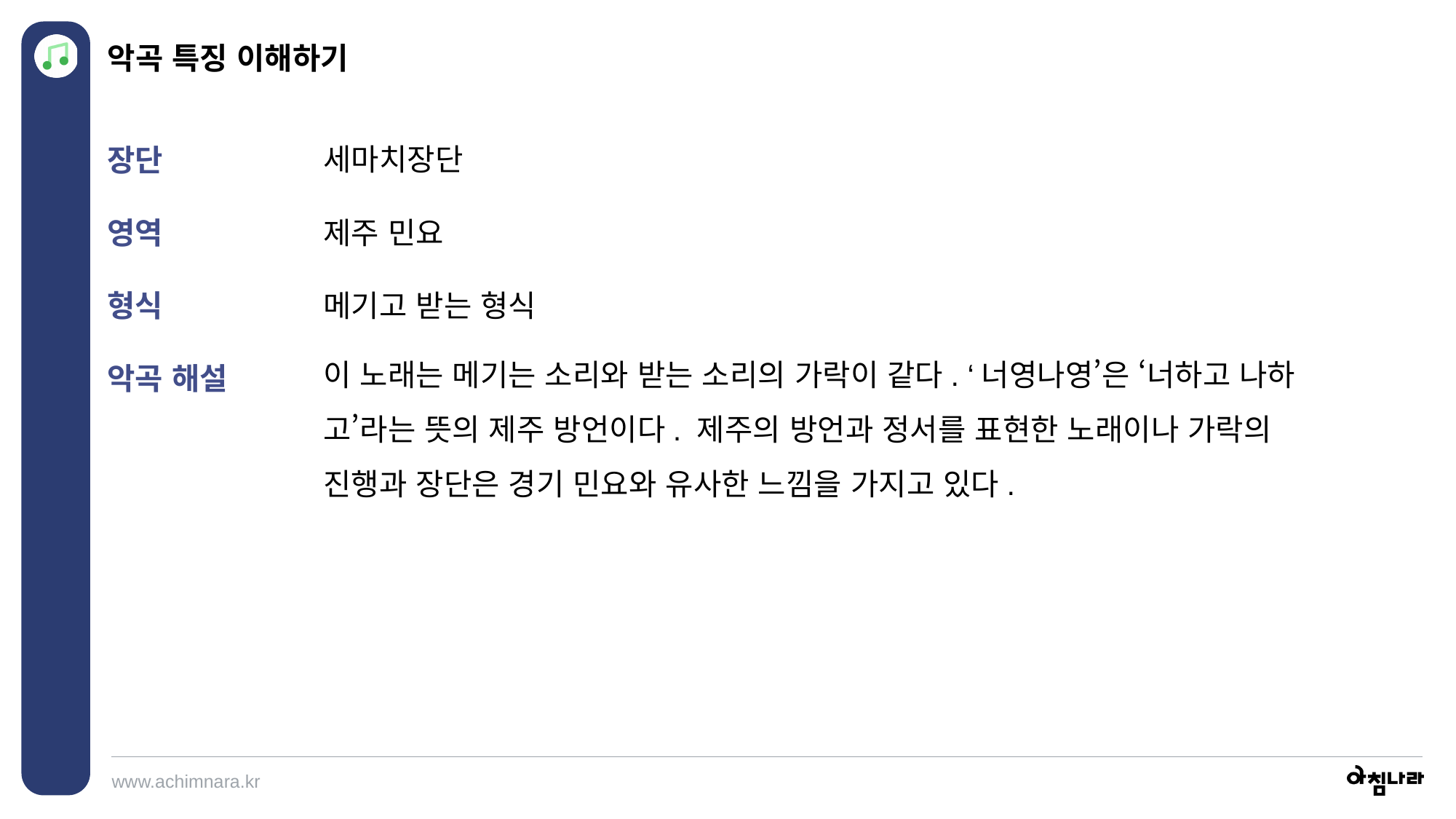

악곡 특징 이해하기
세마치장단
제주 민요
메기고 받는 형식
장단
영역
형식
악곡 해설
이 노래는 메기는 소리와 받는 소리의 가락이 같다. ‘너영나영’은 ‘너하고 나하고’라는 뜻의 제주 방언이다. 제주의 방언과 정서를 표현한 노래이나 가락의 진행과 장단은 경기 민요와 유사한 느낌을 가지고 있다.